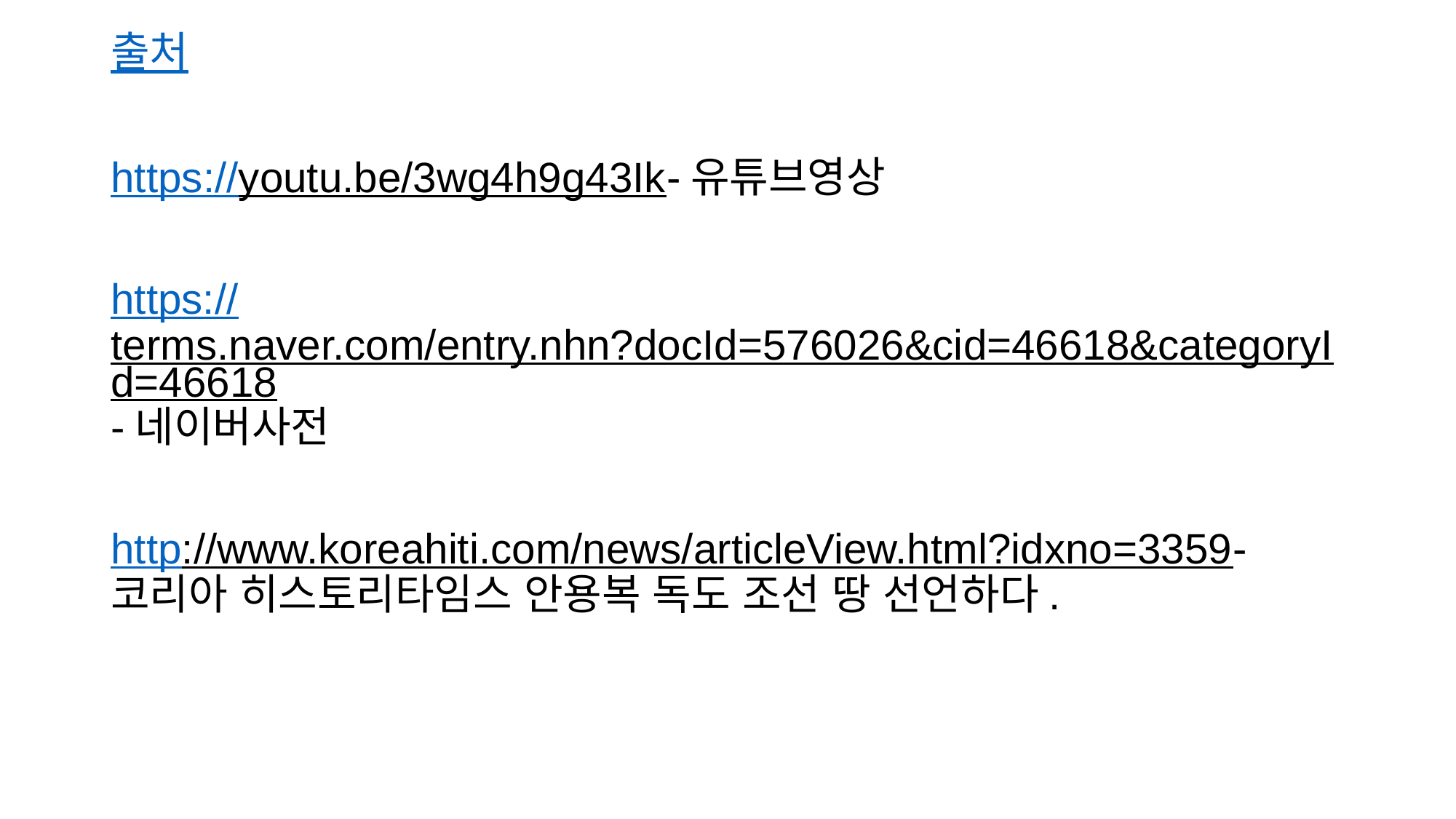

출처

https://youtu.be/3wg4h9g43Ik-유튜브영상

https://terms.naver.com/entry.nhn?docId=576026&cid=46618&categoryId=46618-네이버사전

http://www.koreahiti.com/news/articleView.html?idxno=3359-코리아 히스토리타임스 안용복 독도 조선 땅 선언하다.